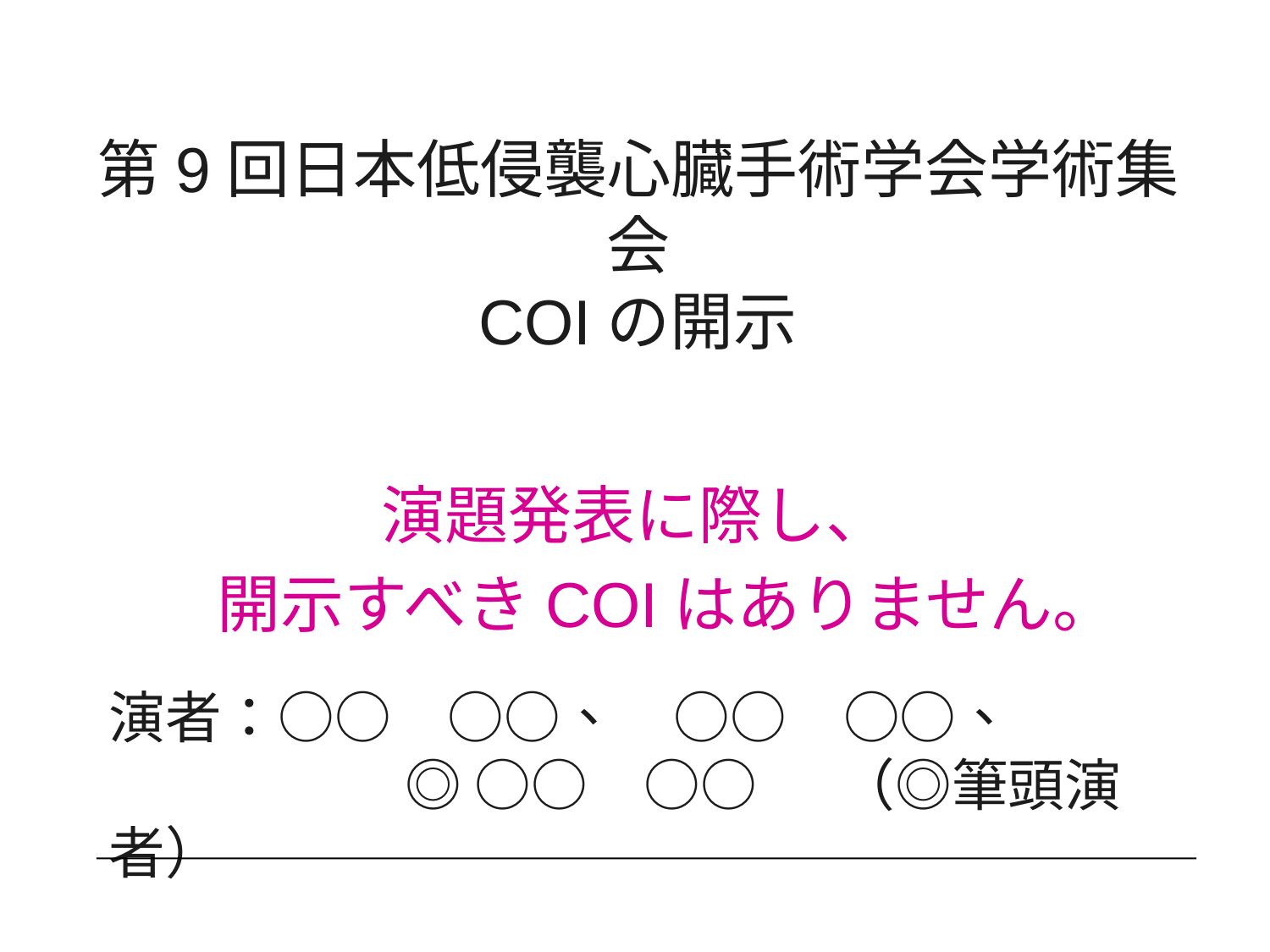

第9回日本低侵襲心臓手術学会学術集会
COIの開示
演題発表に際し、
開示すべきCOIはありません。
演者：○○　○○、　○○　○○、
	　　　◎ ○○　○○ 　 （◎筆頭演者）